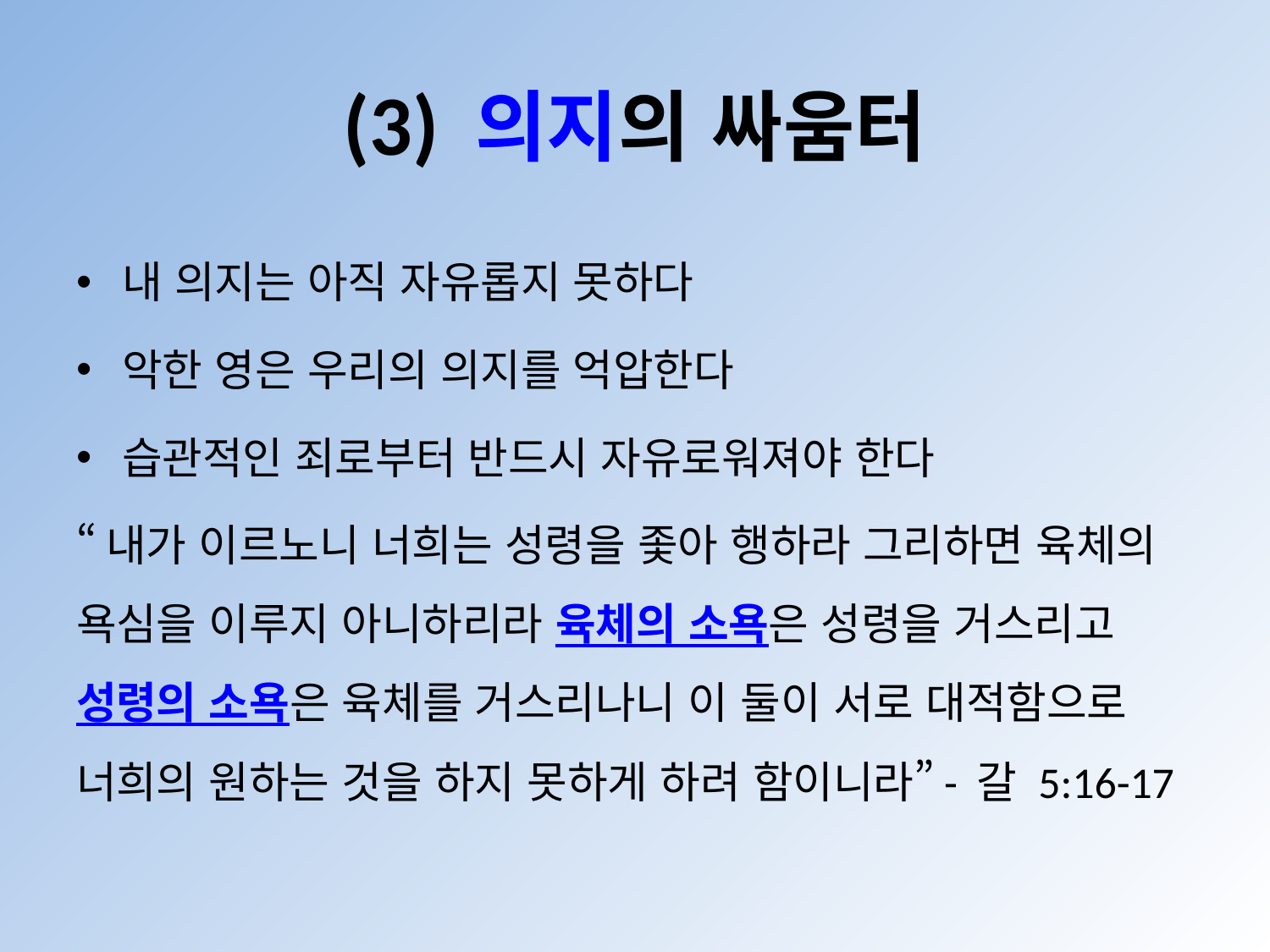

# (3) 의지의 싸움터
내 의지는 아직 자유롭지 못하다
악한 영은 우리의 의지를 억압한다
습관적인 죄로부터 반드시 자유로워져야 한다
“내가 이르노니 너희는 성령을 좇아 행하라 그리하면 육체의
욕심을 이루지 아니하리라 육체의 소욕은 성령을 거스리고
성령의 소욕은 육체를 거스리나니 이 둘이 서로 대적함으로
너희의 원하는 것을 하지 못하게 하려 함이니라”- 갈 5:16-17